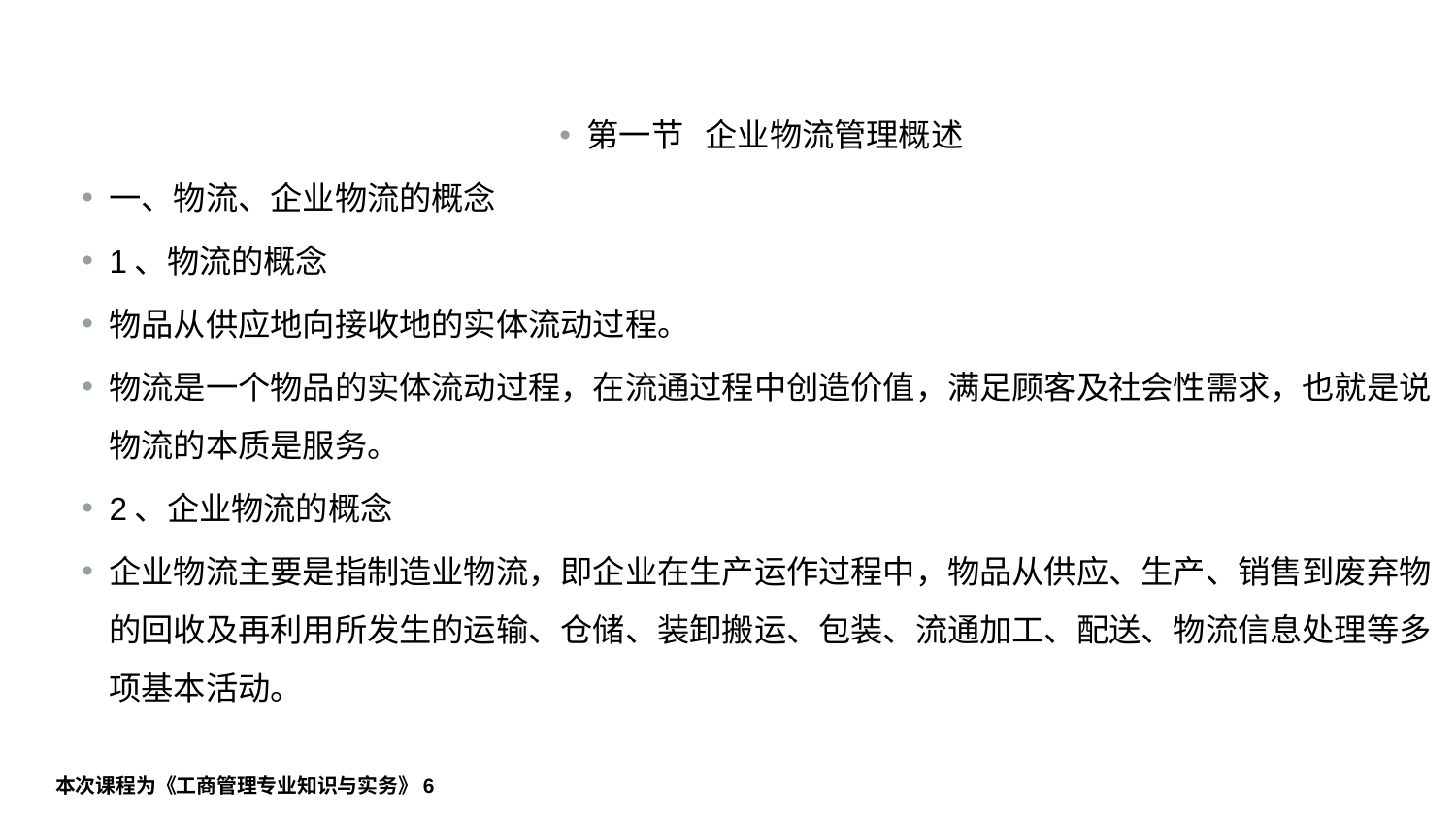

#
第一节   企业物流管理概述
一、物流、企业物流的概念
1、物流的概念
物品从供应地向接收地的实体流动过程。
物流是一个物品的实体流动过程，在流通过程中创造价值，满足顾客及社会性需求，也就是说物流的本质是服务。
2、企业物流的概念
企业物流主要是指制造业物流，即企业在生产运作过程中，物品从供应、生产、销售到废弃物的回收及再利用所发生的运输、仓储、装卸搬运、包装、流通加工、配送、物流信息处理等多项基本活动。